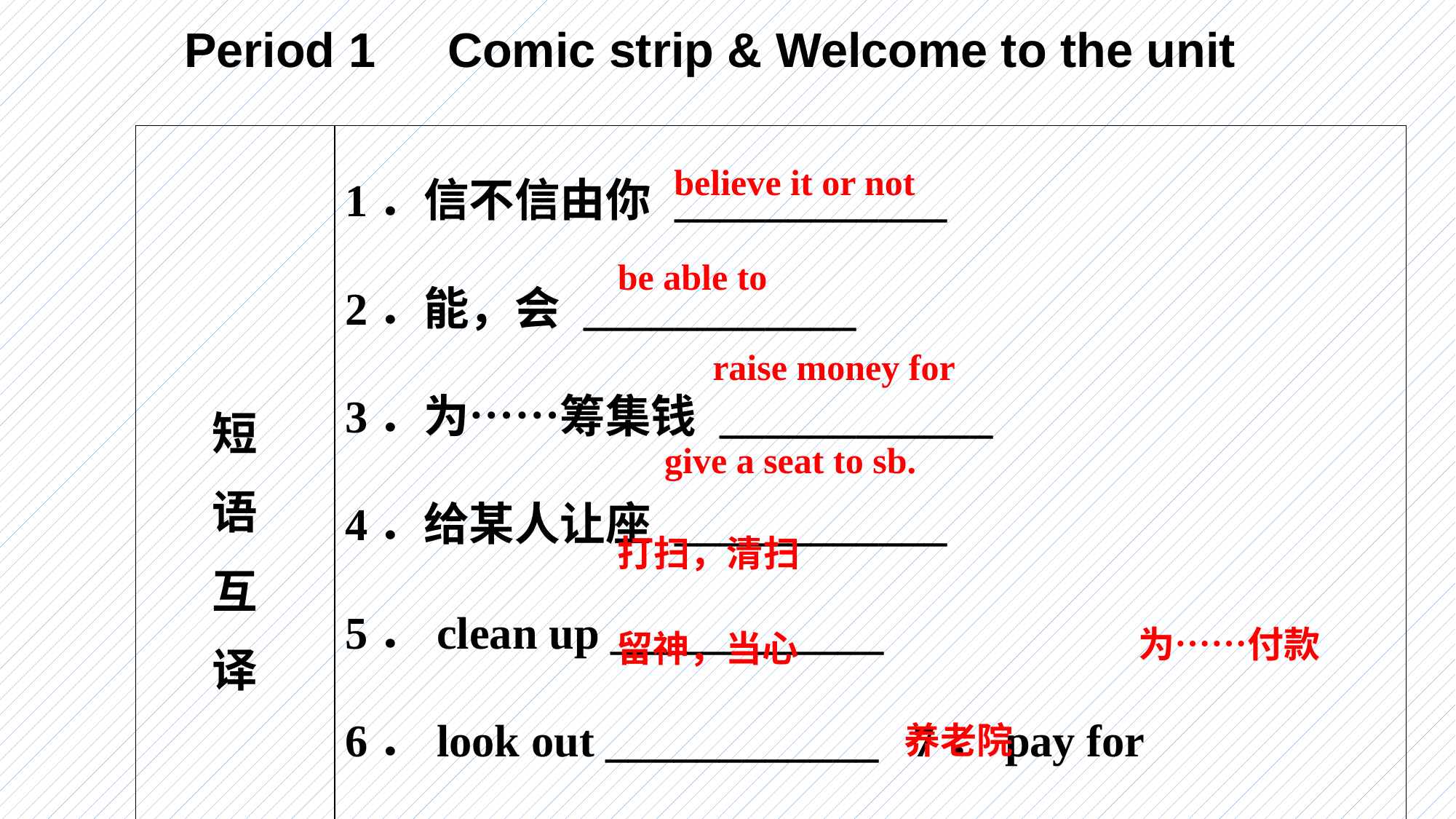

Period 1　Comic strip & Welcome to the unit
| 短 语 互 译 | 1．信不信由你 \_\_\_\_\_\_\_\_\_\_\_\_ 2．能，会 \_\_\_\_\_\_\_\_\_\_\_\_ 3．为……筹集钱 \_\_\_\_\_\_\_\_\_\_\_\_ 4．给某人让座 \_\_\_\_\_\_\_\_\_\_\_\_ 5．clean up \_\_\_\_\_\_\_\_\_\_\_\_ 6．look out \_\_\_\_\_\_\_\_\_\_\_\_ 7．pay for \_\_\_\_\_\_\_\_\_\_\_\_ 8．an old people's home \_\_\_\_\_\_\_\_\_\_\_\_ |
| --- | --- |
believe it or not
be able to
raise money for

give a seat to sb.
打扫，清扫
为……付款
留神，当心
养老院